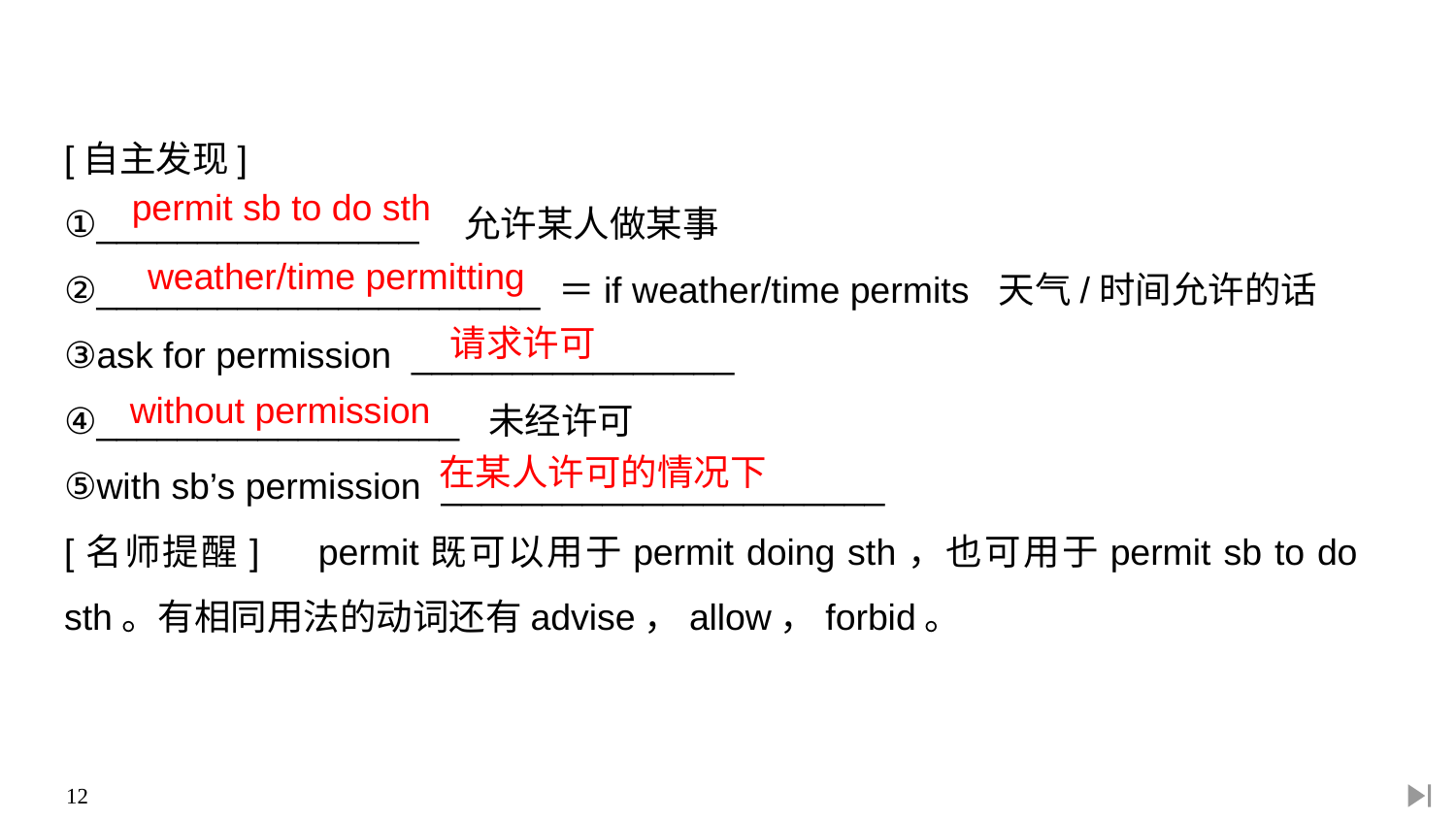

[自主发现]
①________________　允许某人做某事
②______________________ ＝if weather/time permits  天气/时间允许的话
③ask for permission  ________________
④__________________  未经许可
⑤with sb’s permission  ______________________
[名师提醒]　permit既可以用于permit doing sth，也可用于permit sb to do sth。有相同用法的动词还有advise，allow，forbid。
permit sb to do sth
weather/time permitting
请求许可
without permission
在某人许可的情况下